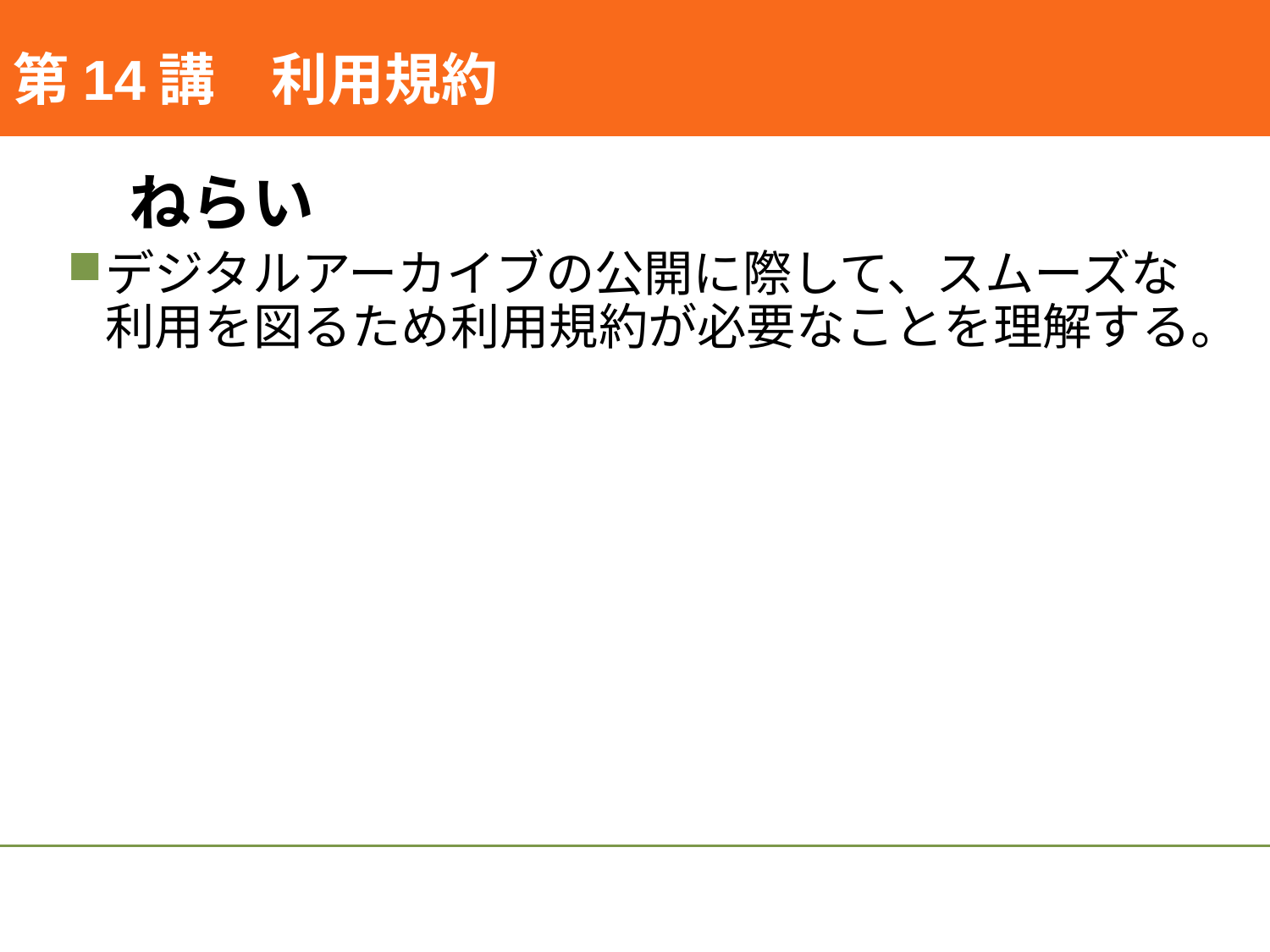

#
第14講　利用規約
　ねらい
デジタルアーカイブの公開に際して、スムーズな利用を図るため利用規約が必要なことを理解する。